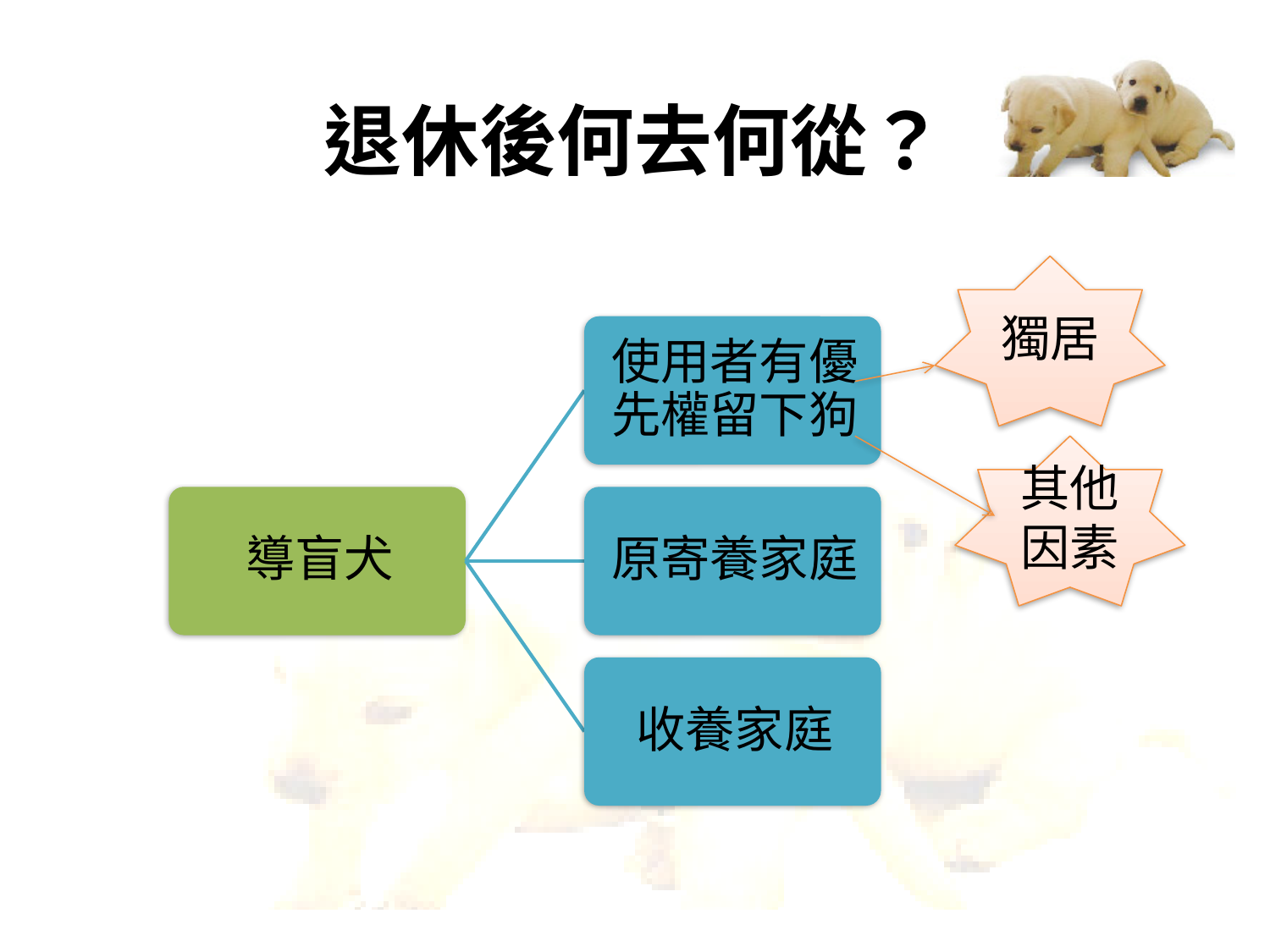

# 退休後何去何從？
獨居
導盲犬

使用者有優先權留下狗

原寄養家庭

收養家庭
其他因素